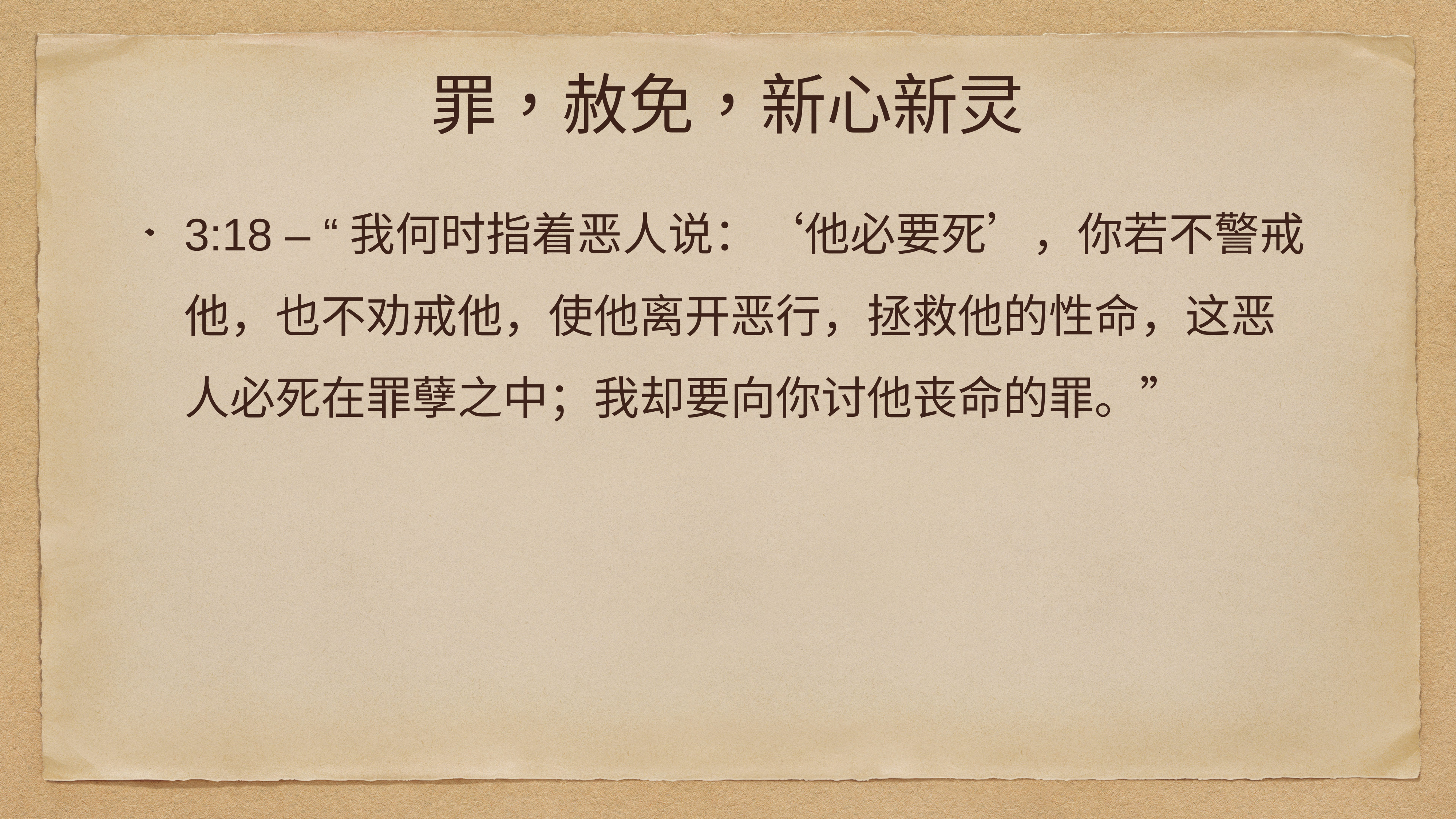

# 罪，赦免，新心新灵
3:18 – “我何时指着恶人说：‘他必要死’，你若不警戒他，也不劝戒他，使他离开恶行，拯救他的性命，这恶人必死在罪孽之中；我却要向你讨他丧命的罪。”